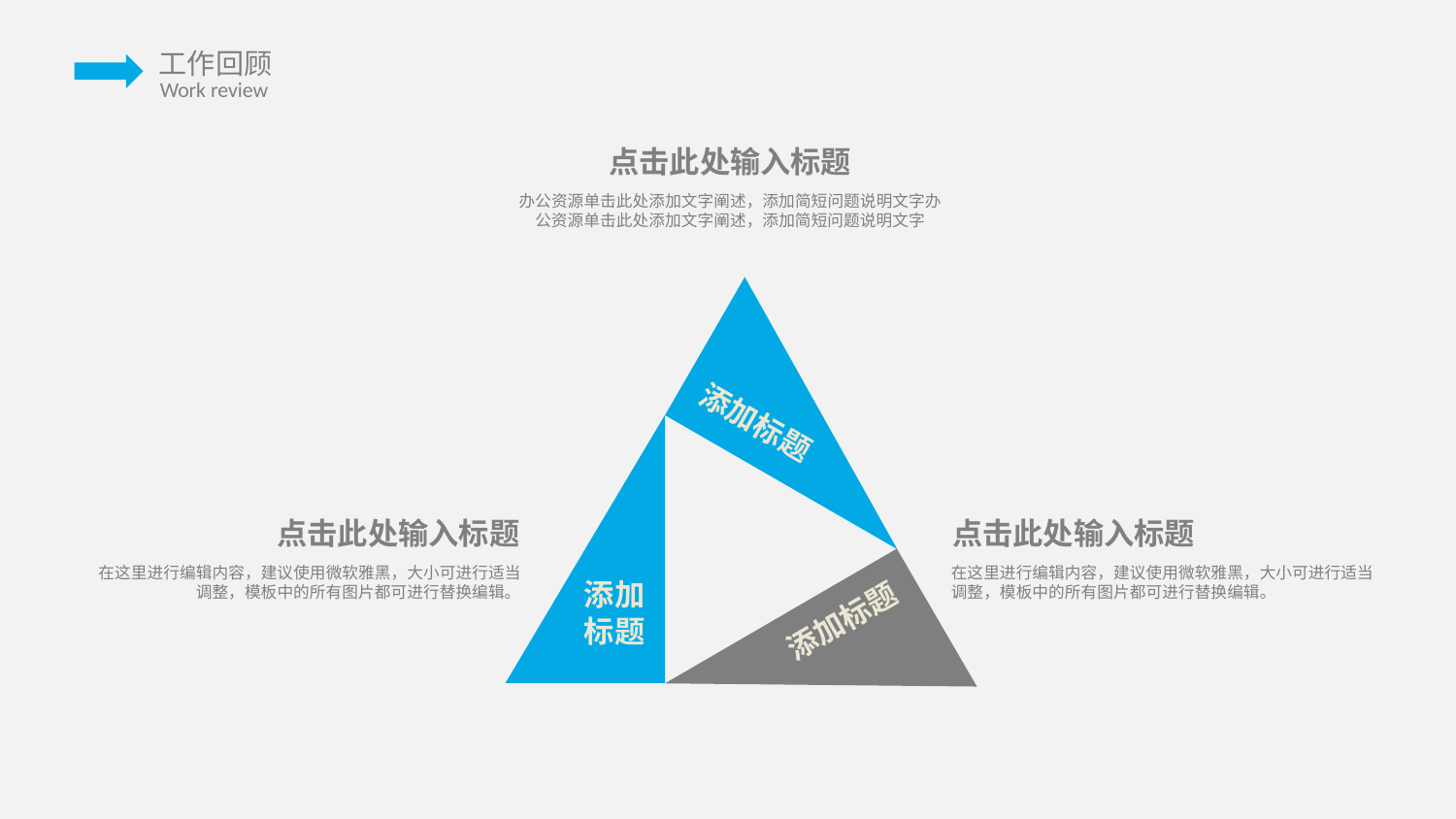

点击此处输入标题
办公资源单击此处添加文字阐述，添加简短问题说明文字办公资源单击此处添加文字阐述，添加简短问题说明文字

添加标题

添加标题
添加标题

点击此处输入标题
在这里进行编辑内容，建议使用微软雅黑，大小可进行适当调整，模板中的所有图片都可进行替换编辑。
点击此处输入标题
在这里进行编辑内容，建议使用微软雅黑，大小可进行适当调整，模板中的所有图片都可进行替换编辑。